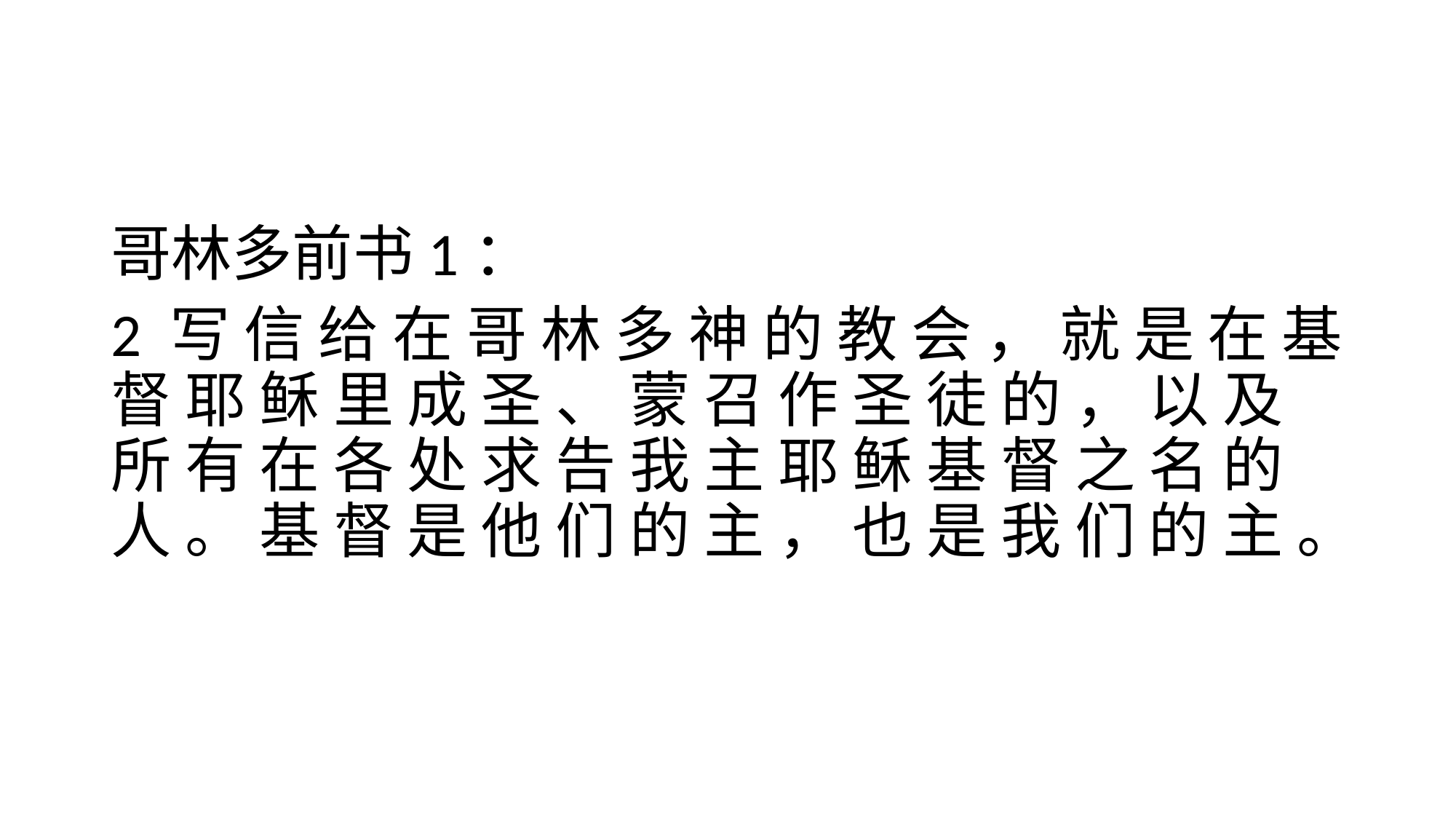

#
哥林多前书1：
2 写 信 给 在 哥 林 多 神 的 教 会 ， 就 是 在 基 督 耶 稣 里 成 圣 、 蒙 召 作 圣 徒 的 ， 以 及 所 有 在 各 处 求 告 我 主 耶 稣 基 督 之 名 的 人 。 基 督 是 他 们 的 主 ， 也 是 我 们 的 主 。